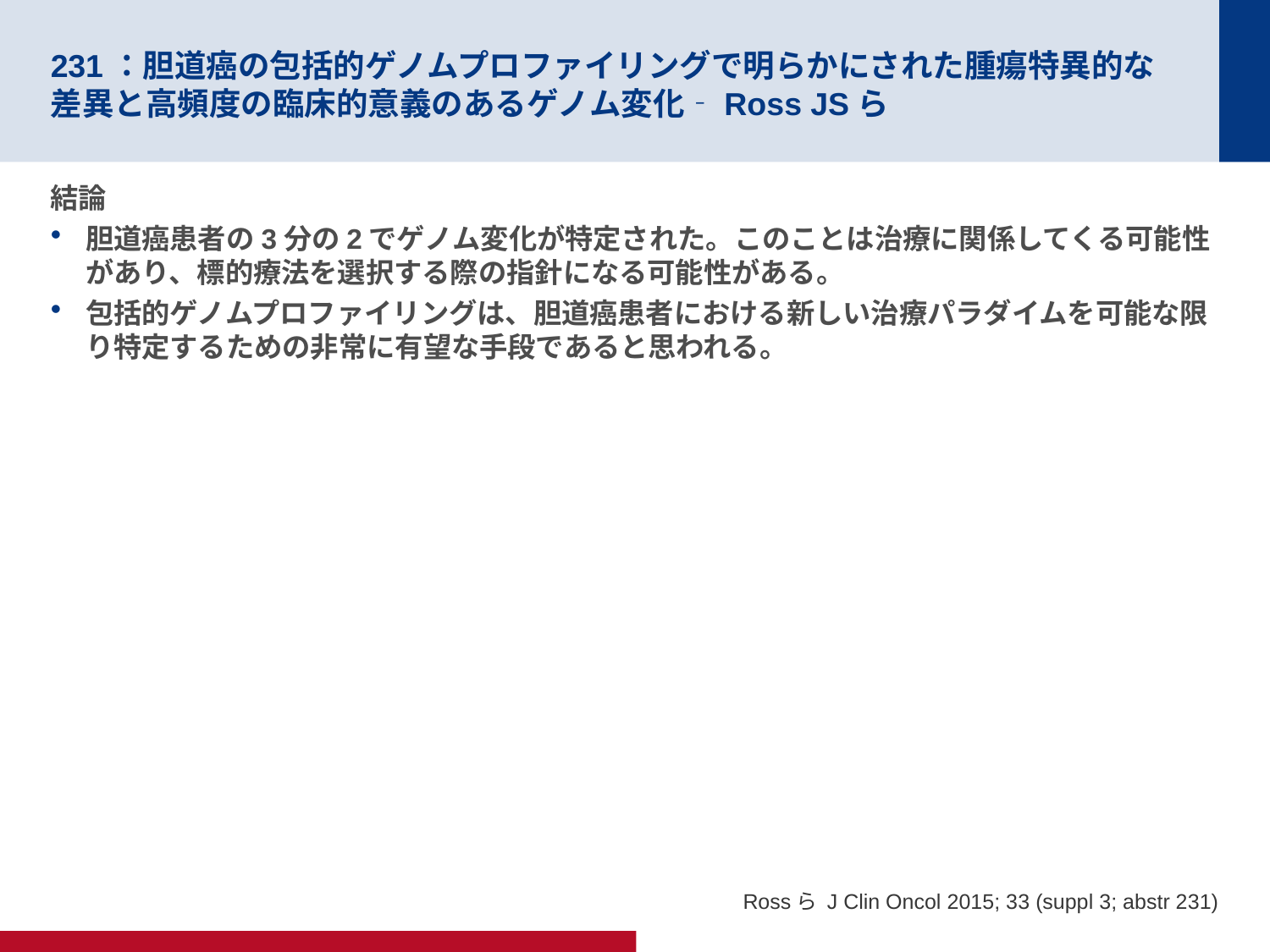

# 231：胆道癌の包括的ゲノムプロファイリングで明らかにされた腫瘍特異的な　差異と高頻度の臨床的意義のあるゲノム変化‐Ross JSら
結論
胆道癌患者の3分の2でゲノム変化が特定された。このことは治療に関係してくる可能性があり、標的療法を選択する際の指針になる可能性がある。
包括的ゲノムプロファイリングは、胆道癌患者における新しい治療パラダイムを可能な限り特定するための非常に有望な手段であると思われる。
Rossら J Clin Oncol 2015; 33 (suppl 3; abstr 231)